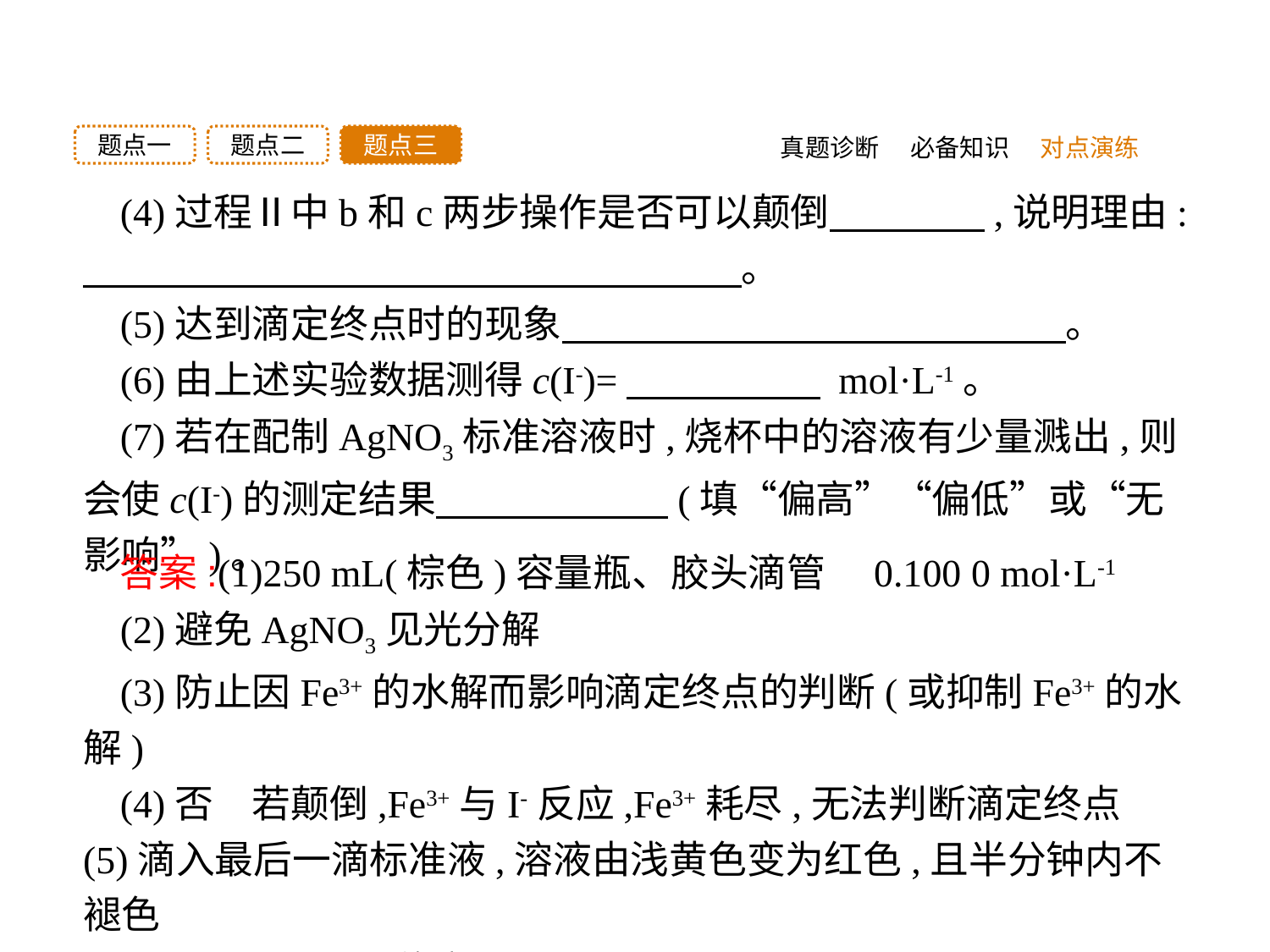

题点三
题点二
题点一
真题诊断
必备知识
对点演练
(4)过程Ⅱ中b和c两步操作是否可以颠倒　　　　,说明理由:　　　　　　　　　　　　　　　　　。
(5)达到滴定终点时的现象　　　　　　　　　　　　　。
(6)由上述实验数据测得c(I-)=　　　　　 mol·L-1。
(7)若在配制AgNO3标准溶液时,烧杯中的溶液有少量溅出,则会使c(I-)的测定结果　　　　　　(填“偏高”“偏低”或“无影响”)。
答案:(1)250 mL(棕色)容量瓶、胶头滴管　0.100 0 mol·L-1
(2)避免AgNO3见光分解
(3)防止因Fe3+的水解而影响滴定终点的判断(或抑制Fe3+的水解)
(4)否　若颠倒,Fe3+与I-反应,Fe3+耗尽,无法判断滴定终点　(5)滴入最后一滴标准液,溶液由浅黄色变为红色,且半分钟内不褪色
(6)0.060 0　(7)偏高